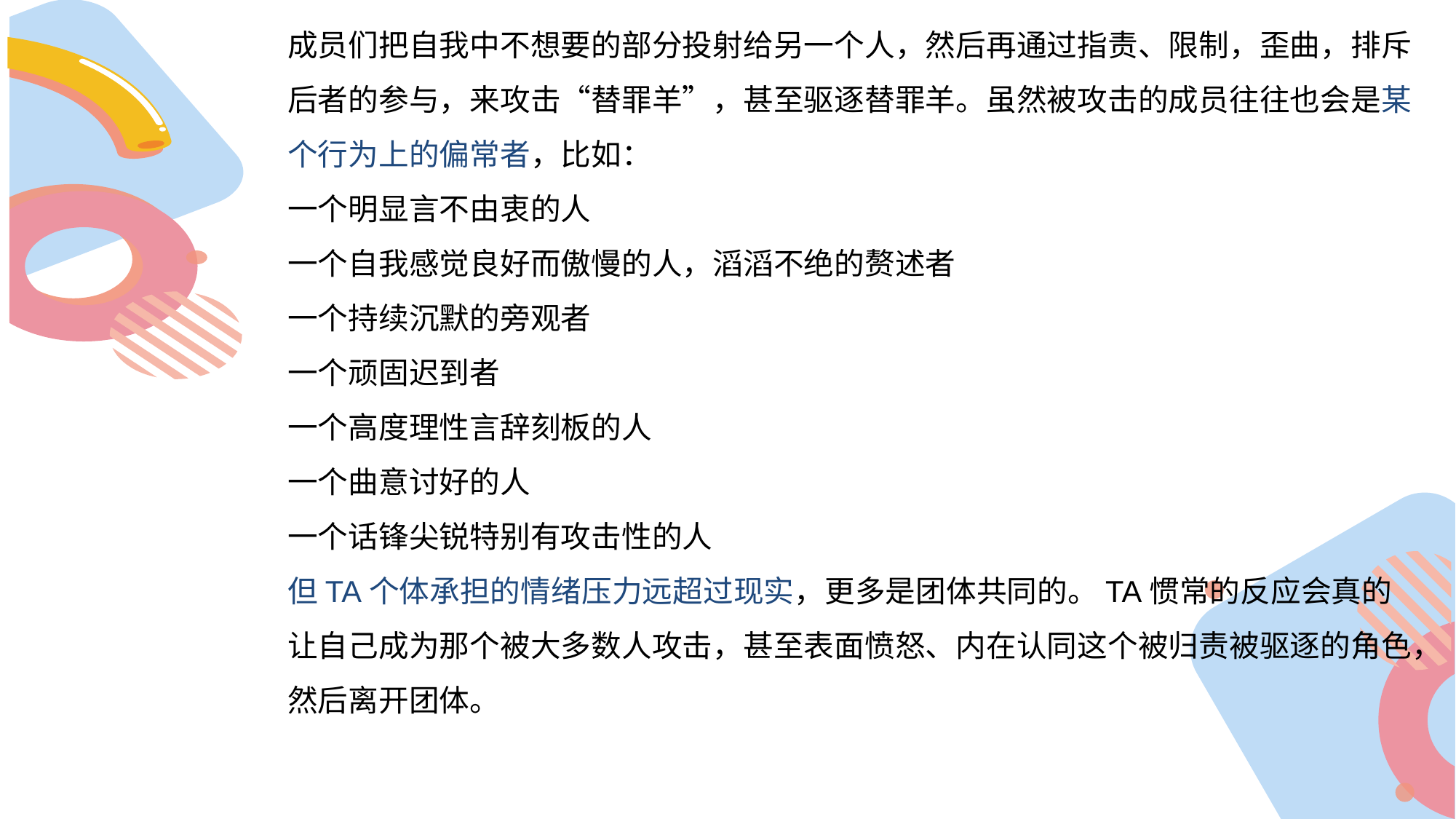

成员们把自我中不想要的部分投射给另一个人，然后再通过指责、限制，歪曲，排斥后者的参与，来攻击“替罪羊”，甚至驱逐替罪羊。虽然被攻击的成员往往也会是某个行为上的偏常者，比如：
一个明显言不由衷的人
一个自我感觉良好而傲慢的人，滔滔不绝的赘述者
一个持续沉默的旁观者
一个顽固迟到者
一个高度理性言辞刻板的人
一个曲意讨好的人
一个话锋尖锐特别有攻击性的人
但TA个体承担的情绪压力远超过现实，更多是团体共同的。TA惯常的反应会真的让自己成为那个被大多数人攻击，甚至表面愤怒、内在认同这个被归责被驱逐的角色，然后离开团体。

标题二

标题一
标题四
标题三